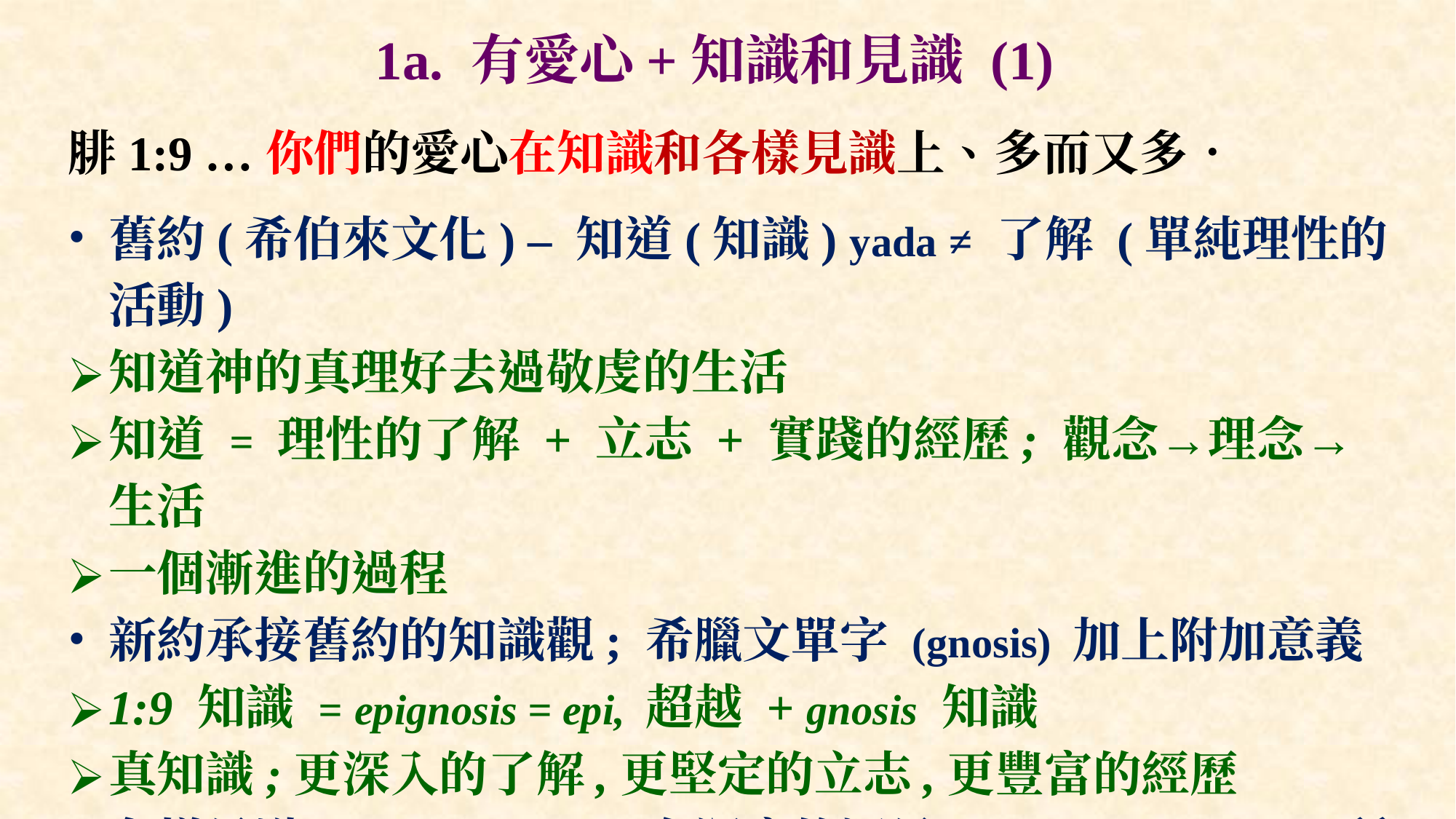

# 1a. 有愛心+知識和見識 (1)
腓1:9 …你們的愛心在知識和各樣見識上、多而又多．
舊約(希伯來文化) – 知道(知識) yada ≠ 了解 (單純理性的活動)
知道神的真理好去過敬虔的生活
知道 = 理性的了解 + 立志 + 實踐的經歷; 觀念→理念→生活
一個漸進的過程
新約承接舊約的知識觀; 希臘文單字 (gnosis) 加上附加意義
1:9 知識 = epignosis = epi, 超越 + gnosis 知識
真知識;更深入的了解,更堅定的立志,更豐富的經歷
各樣見識, depth of insight 有深度的洞見 [NIV], all judgment 所有判斷 [KJV] – 看透事情後面真實的意函
知識和各樣見識 – 了解真理 + 經歷真理 + 看事情有洞見